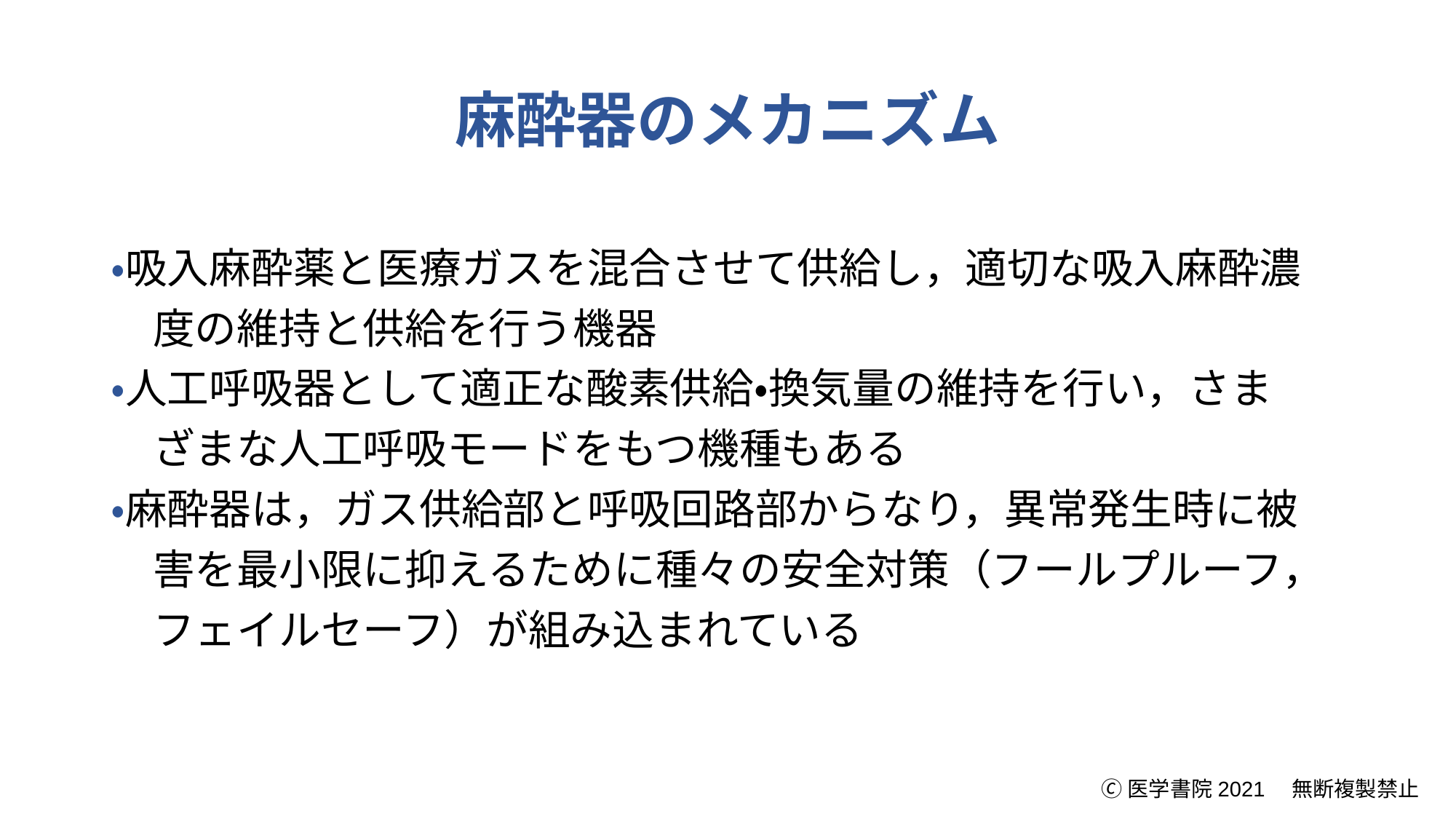

# 麻酔器のメカニズム
・吸入麻酔薬と医療ガスを混合させて供給し，適切な吸入麻酔濃
　度の維持と供給を行う機器
・人工呼吸器として適正な酸素供給・換気量の維持を行い，さま
　ざまな人工呼吸モードをもつ機種もある
・麻酔器は，ガス供給部と呼吸回路部からなり，異常発生時に被
　害を最小限に抑えるために種々の安全対策（フールプルーフ，
　フェイルセーフ）が組み込まれている

🄫医学書院2021　無断複製禁止